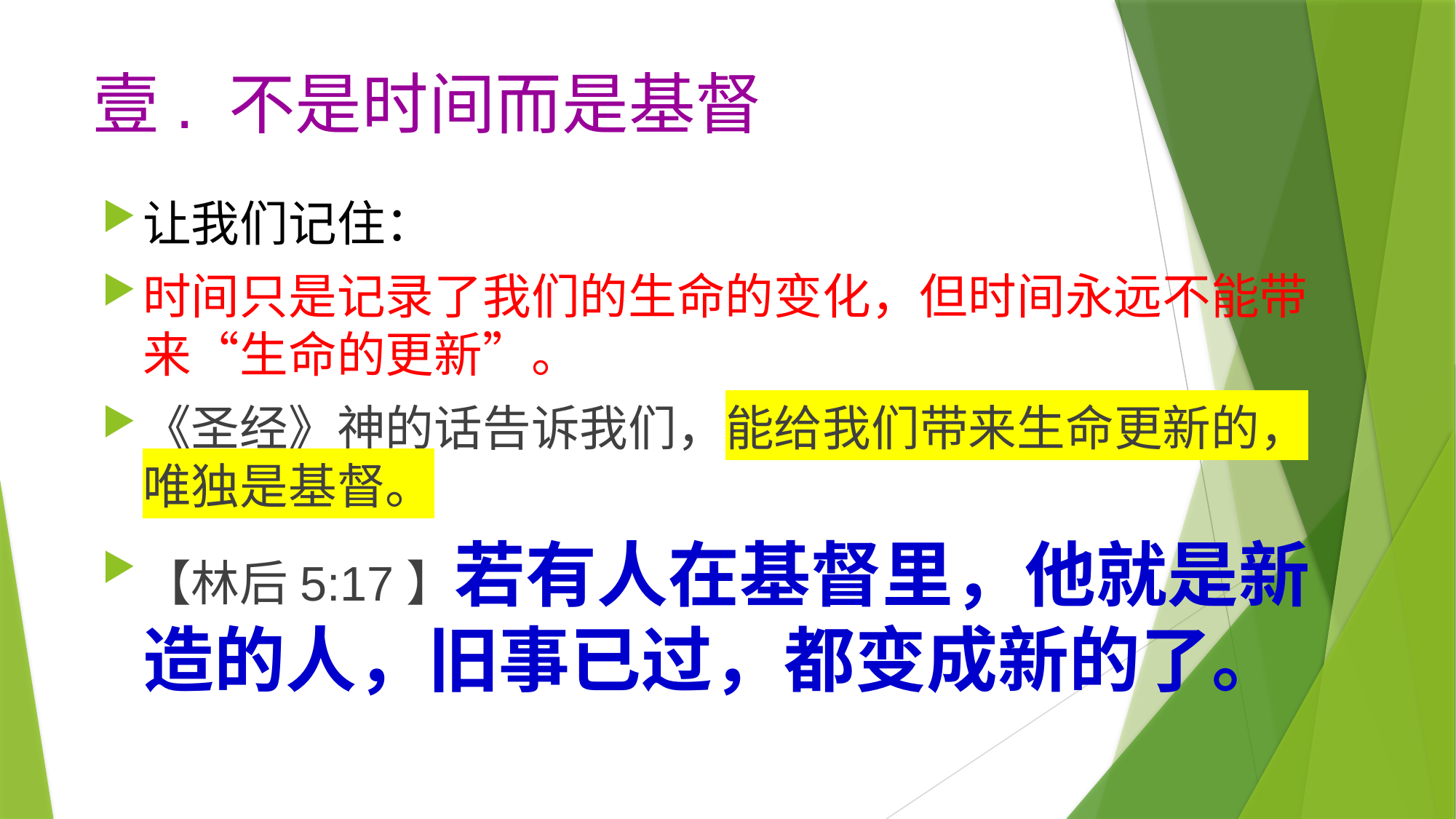

# 壹. 不是时间而是基督
让我们记住：
时间只是记录了我们的生命的变化，但时间永远不能带来“生命的更新”。
《圣经》神的话告诉我们，能给我们带来生命更新的，唯独是基督。
【林后5:17】若有人在基督里，他就是新造的人，旧事已过，都变成新的了。